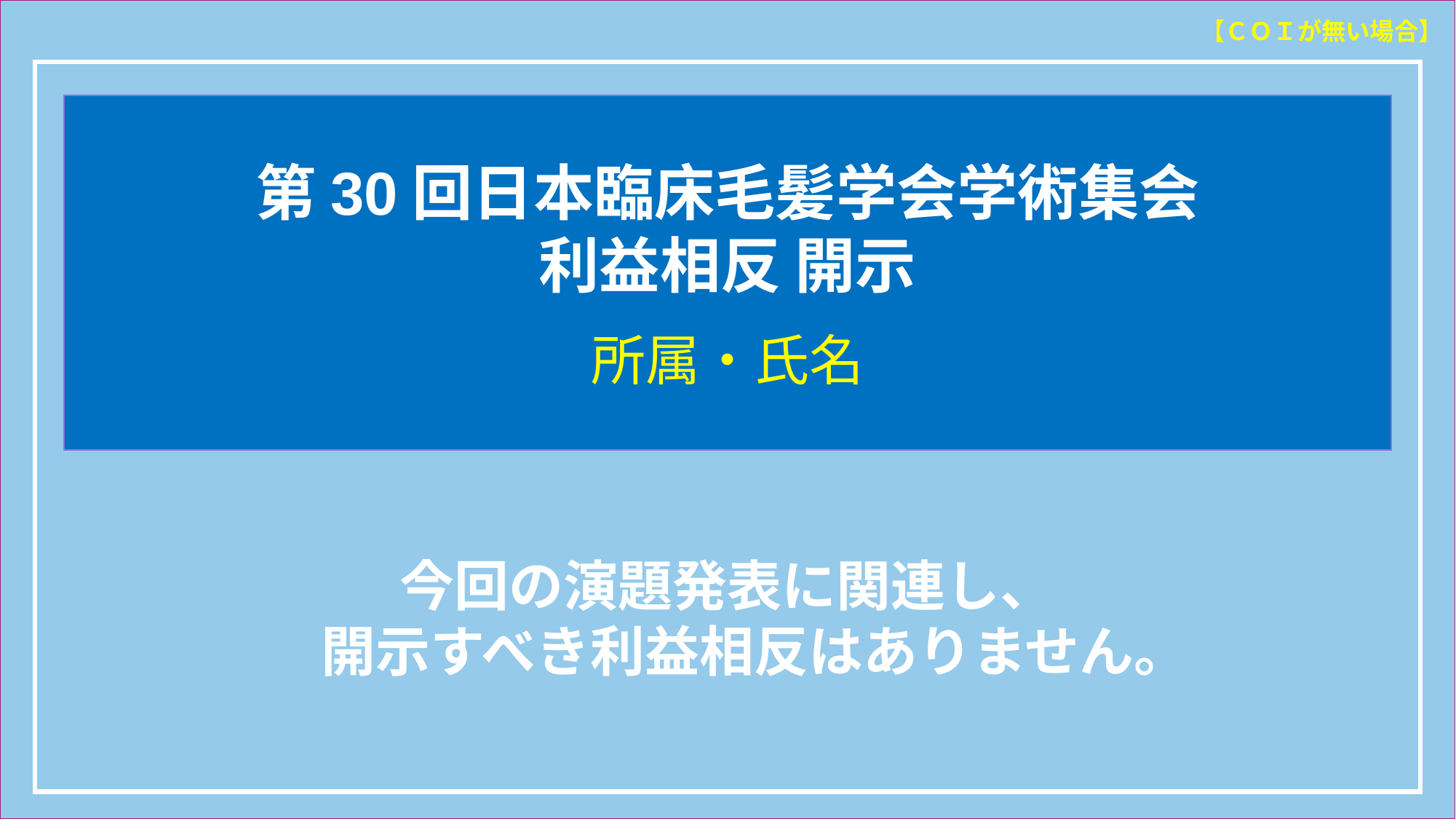

【ＣＯＩが無い場合】

第30回日本臨床毛髪学会学術集会
利益相反 開示

所属・氏名
今回の演題発表に関連し、
開示すべき利益相反はありません。